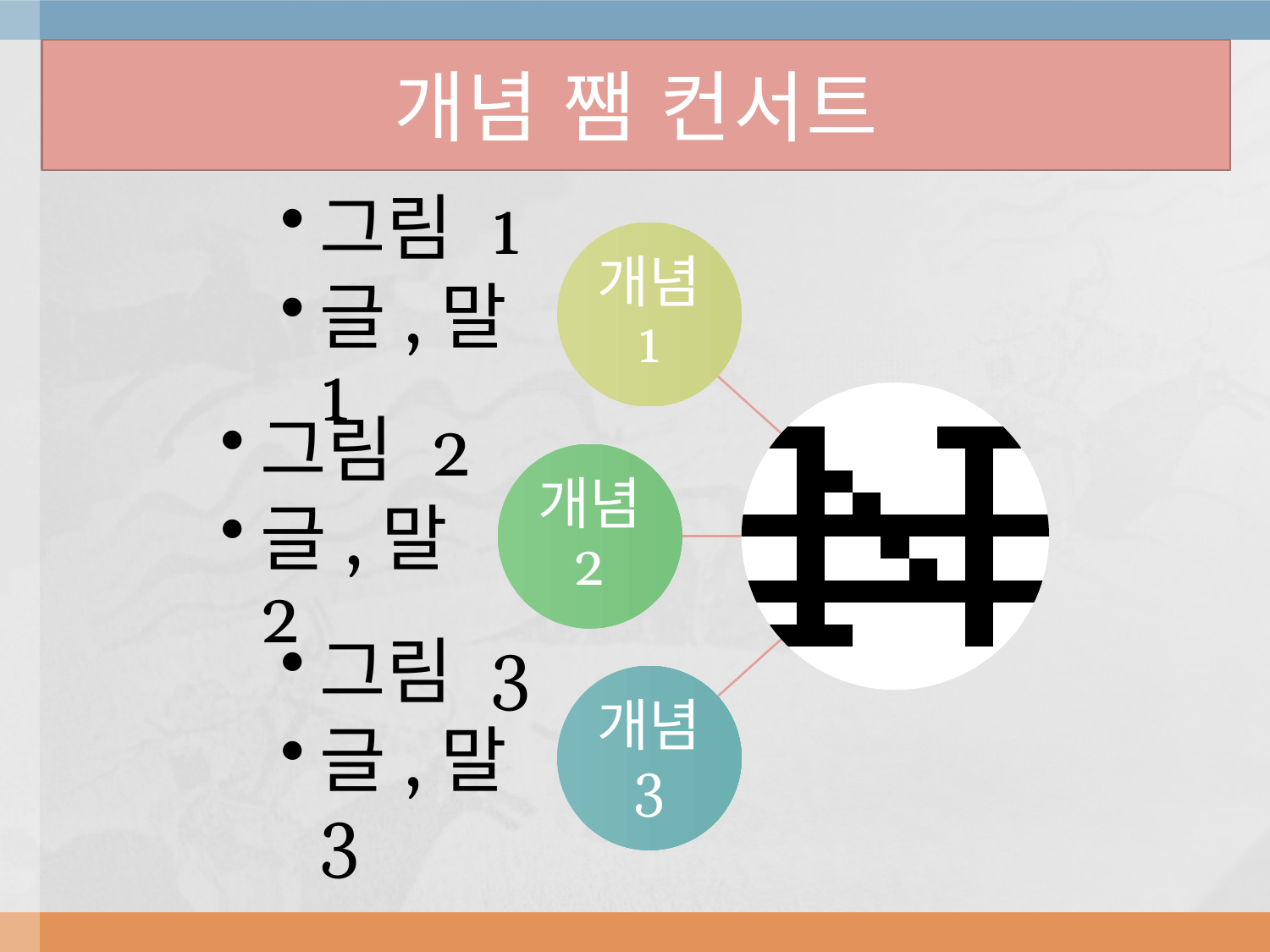

# 개념 쨈 컨서트
개념 1
그림 1
글,말 1
개념 2
그림 2
글,말 2
개념 3
그림 3
글,말 3